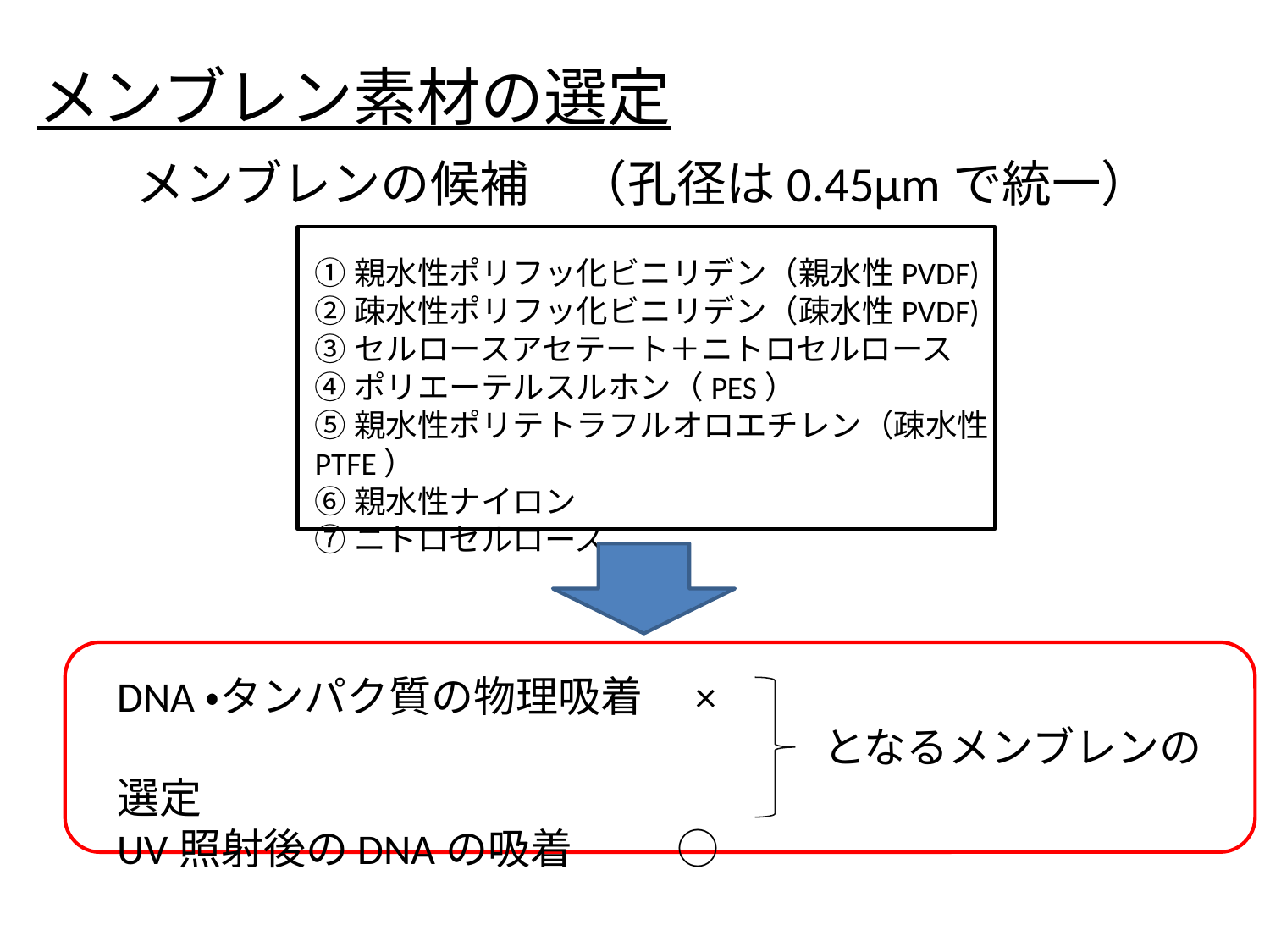

# メンブレン素材の選定
メンブレンの候補　（孔径は0.45μmで統一）

①親水性ポリフッ化ビニリデン（親水性PVDF)
②疎水性ポリフッ化ビニリデン（疎水性PVDF)
③セルロースアセテート＋ニトロセルロース
④ポリエーテルスルホン（PES）
⑤親水性ポリテトラフルオロエチレン（疎水性PTFE）
⑥親水性ナイロン
⑦ニトロセルロース

DNA・タンパク質の物理吸着　×
                                                                         となるメンブレンの選定
UV照射後のDNAの吸着　　  ○